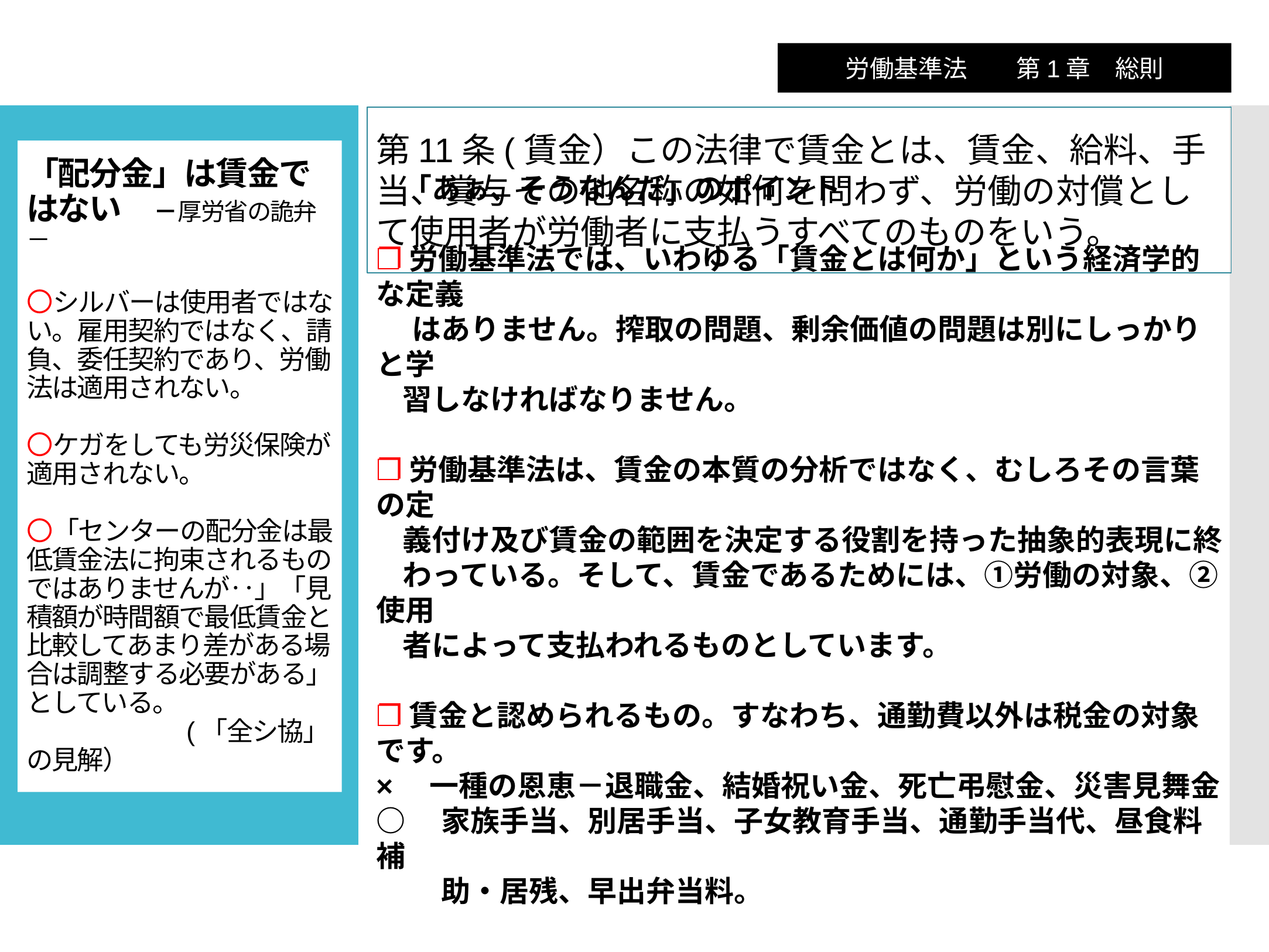

労働基準法　　第1章　総則
第11条(賃金）この法律で賃金とは、賃金、給料、手当、賞与その他名称の如何を問わず、労働の対償として使用者が労働者に支払うすべてのものをいう。
# 「配分金」は賃金ではない　－厚労省の詭弁－ 〇シルバーは使用者ではない。雇用契約ではなく、請負、委任契約であり、労働法は適用されない。 〇ケガをしても労災保険が適用されない。 〇「センターの配分金は最低賃金法に拘束されるものではありませんが‥」「見積額が時間額で最低賃金と比較してあまり差がある場合は調整する必要がある」としている。 　　　　　　(「全シ協」の見解）
   「あぁ、そうなんだ」のポイント

❐労働基準法では、いわゆる「賃金とは何か」という経済学的な定義
　 はありません。搾取の問題、剰余価値の問題は別にしっかりと学
   習しなければなりません。

❐労働基準法は、賃金の本質の分析ではなく、むしろその言葉の定
   義付け及び賃金の範囲を決定する役割を持った抽象的表現に終
   わっている。そして、賃金であるためには、①労働の対象、②使用
   者によって支払われるものとしています。

❐賃金と認められるもの。すなわち、通勤費以外は税金の対象です。
×　一種の恩恵－退職金、結婚祝い金、死亡弔慰金、災害見舞金
○　家族手当、別居手当、子女教育手当、通勤手当代、昼食料補
　　 助・居残、早出弁当料。